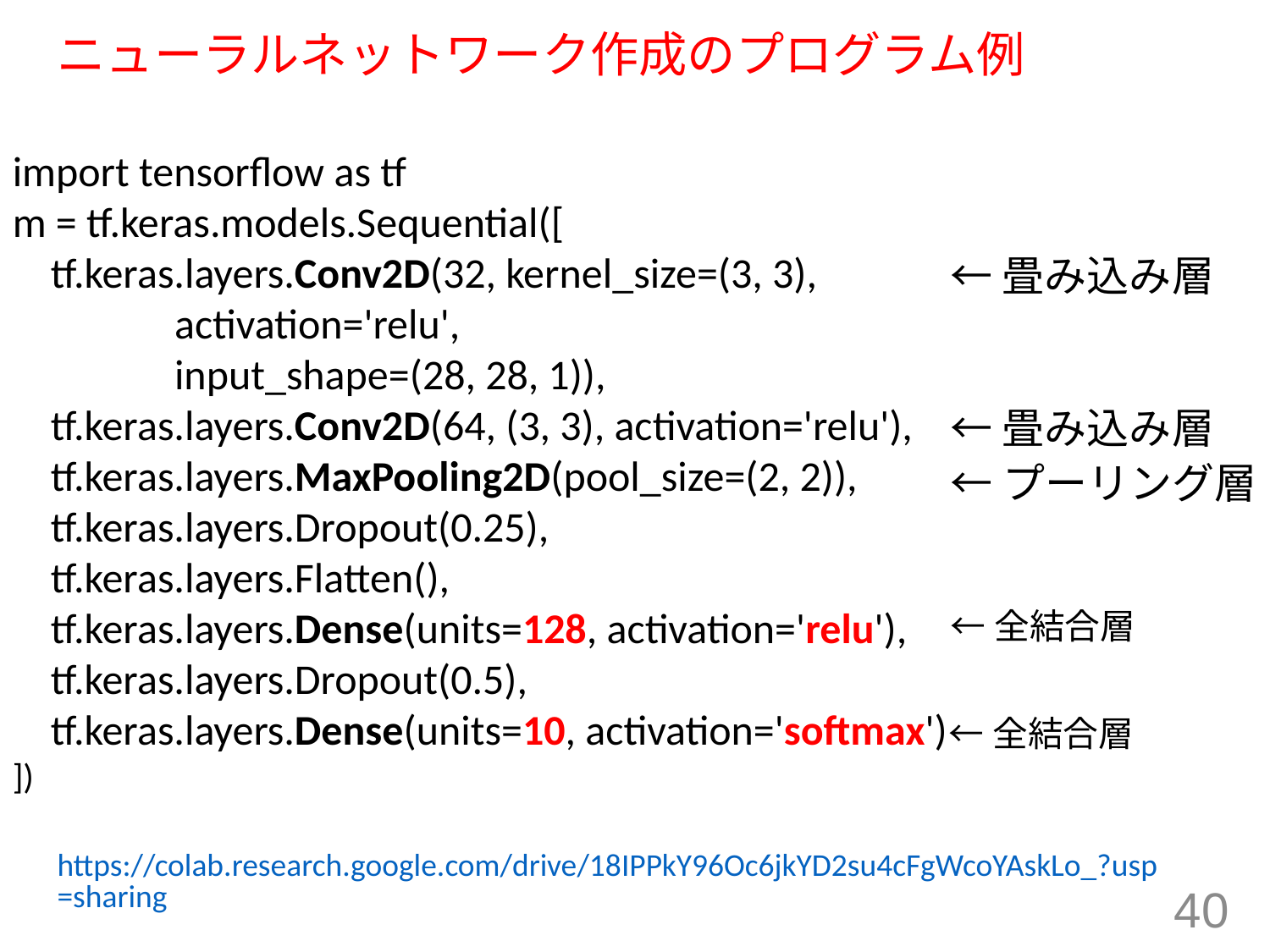

# ニューラルネットワーク作成のプログラム例

import tensorflow as tf
m = tf.keras.models.Sequential([
    tf.keras.layers.Conv2D(32, kernel_size=(3, 3),
                 activation='relu',
                 input_shape=(28, 28, 1)),
    tf.keras.layers.Conv2D(64, (3, 3), activation='relu'),
    tf.keras.layers.MaxPooling2D(pool_size=(2, 2)),
    tf.keras.layers.Dropout(0.25),
    tf.keras.layers.Flatten(),
    tf.keras.layers.Dense(units=128, activation='relu'),
    tf.keras.layers.Dropout(0.5),
    tf.keras.layers.Dense(units=10, activation='softmax')
])

←畳み込み層
←畳み込み層
←プーリング層
←全結合層
←全結合層
https://colab.research.google.com/drive/18IPPkY96Oc6jkYD2su4cFgWcoYAskLo_?usp=sharing
40